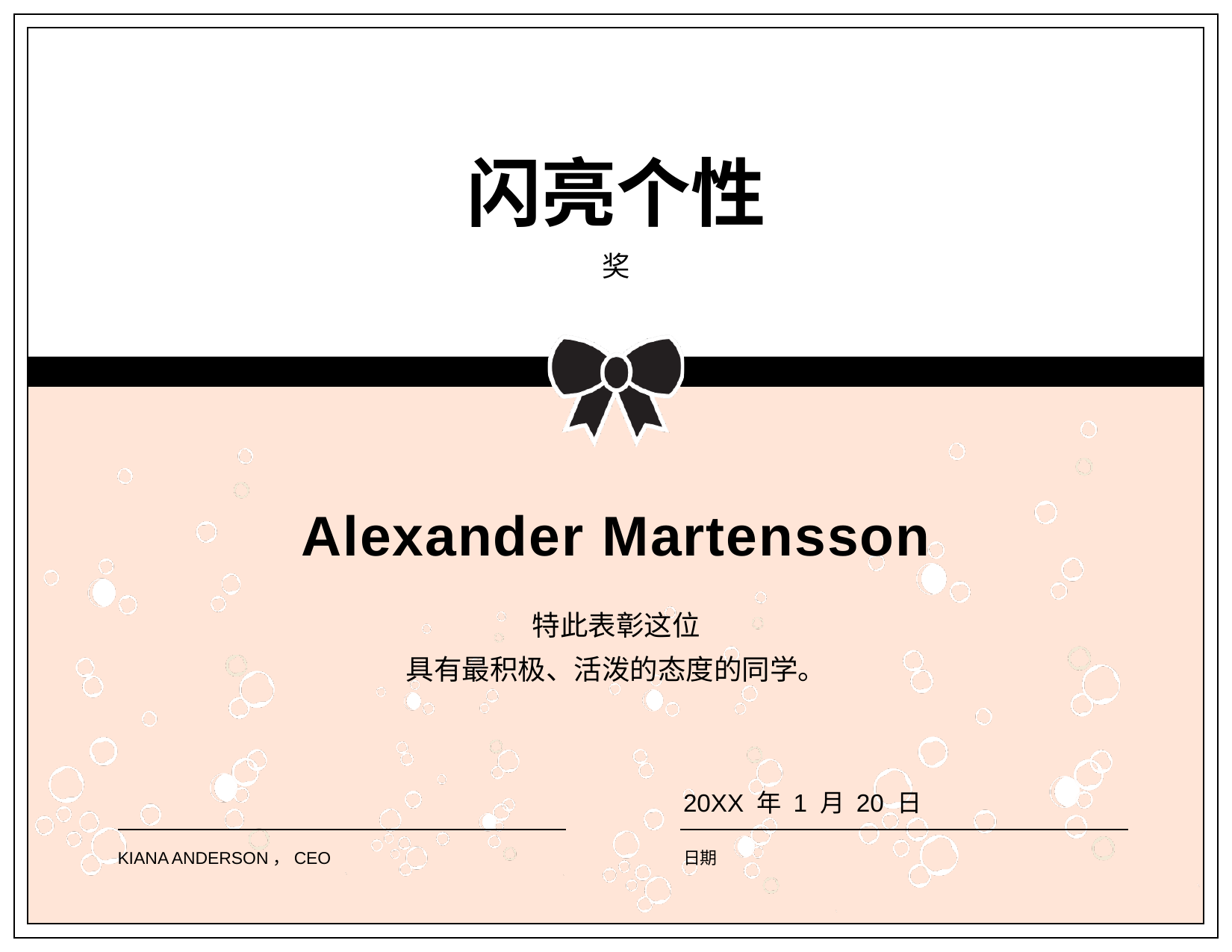

# 闪亮个性
奖
Alexander Martensson
特此表彰这位
具有最积极、活泼的态度的同学。
20XX 年 1 月 20 日
KIANA ANDERSON，CEO
日期